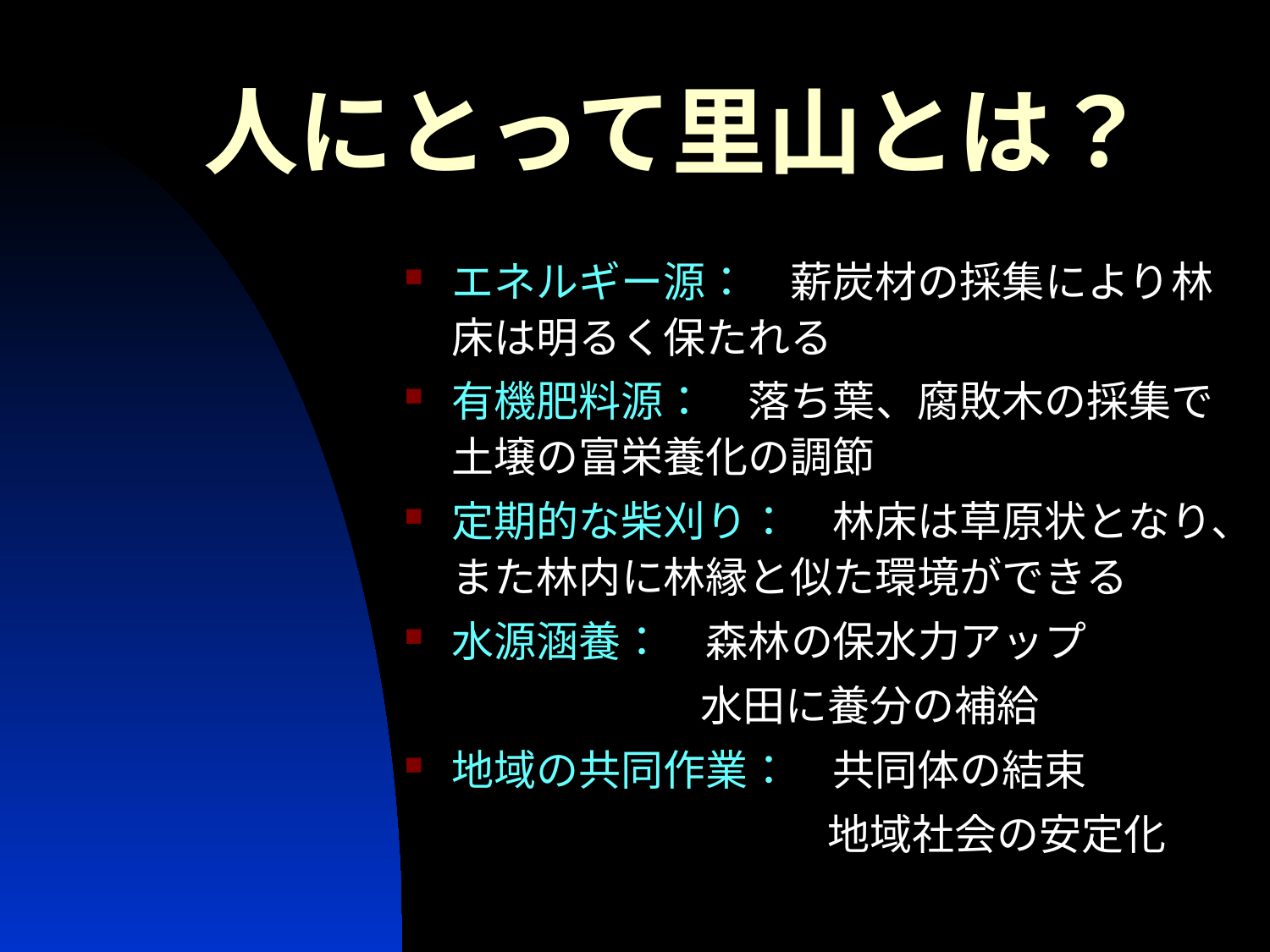

# 人にとって里山とは？
エネルギー源：　薪炭材の採集により林床は明るく保たれる
有機肥料源：　落ち葉、腐敗木の採集で土壌の富栄養化の調節
定期的な柴刈り：　林床は草原状となり、また林内に林縁と似た環境ができる
水源涵養：　森林の保水力アップ
　　　　　　　水田に養分の補給
地域の共同作業：　共同体の結束
　　　　　　　　　　地域社会の安定化